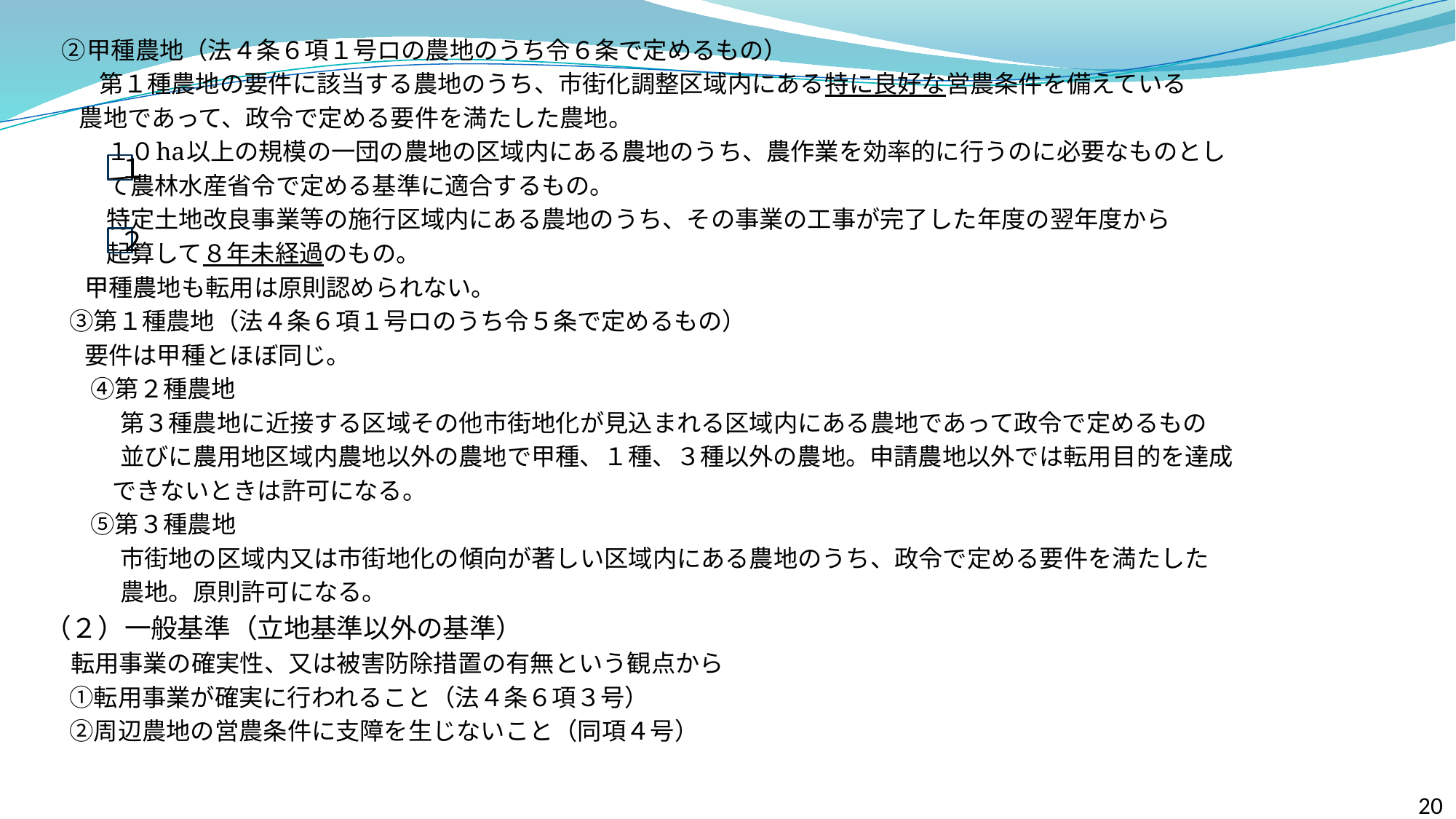

②甲種農地（法４条６項１号ロの農地のうち令６条で定めるもの）
　　      第１種農地の要件に該当する農地のうち、市街化調整区域内にある特に良好な営農条件を備えている
           農地であって、政令で定める要件を満たした農地。
                １０ha以上の規模の一団の農地の区域内にある農地のうち、農作業を効率的に行うのに必要なものとし
                て農林水産省令で定める基準に適合するもの。
                特定土地改良事業等の施行区域内にある農地のうち、その事業の工事が完了した年度の翌年度から
                起算して８年未経過のもの。
            甲種農地も転用は原則認められない。
　     ③第１種農地（法４条６項１号ロのうち令５条で定めるもの）
            要件は甲種とほぼ同じ。
　　　④第２種農地
　　　　 第３種農地に近接する区域その他市街地化が見込まれる区域内にある農地であって政令で定めるもの
　　　　 並びに農用地区域内農地以外の農地で甲種、１種、３種以外の農地。申請農地以外では転用目的を達成
　　　    できないときは許可になる。
　　　⑤第３種農地
　　　　 市街地の区域内又は市街地化の傾向が著しい区域内にある農地のうち、政令で定める要件を満たした
　　　　 農地。原則許可になる。
　（２）一般基準（立地基準以外の基準）
 　    転用事業の確実性、又は被害防除措置の有無という観点から
　     ①転用事業が確実に行われること（法４条６項３号）
　     ②周辺農地の営農条件に支障を生じないこと（同項４号）

１

２

20